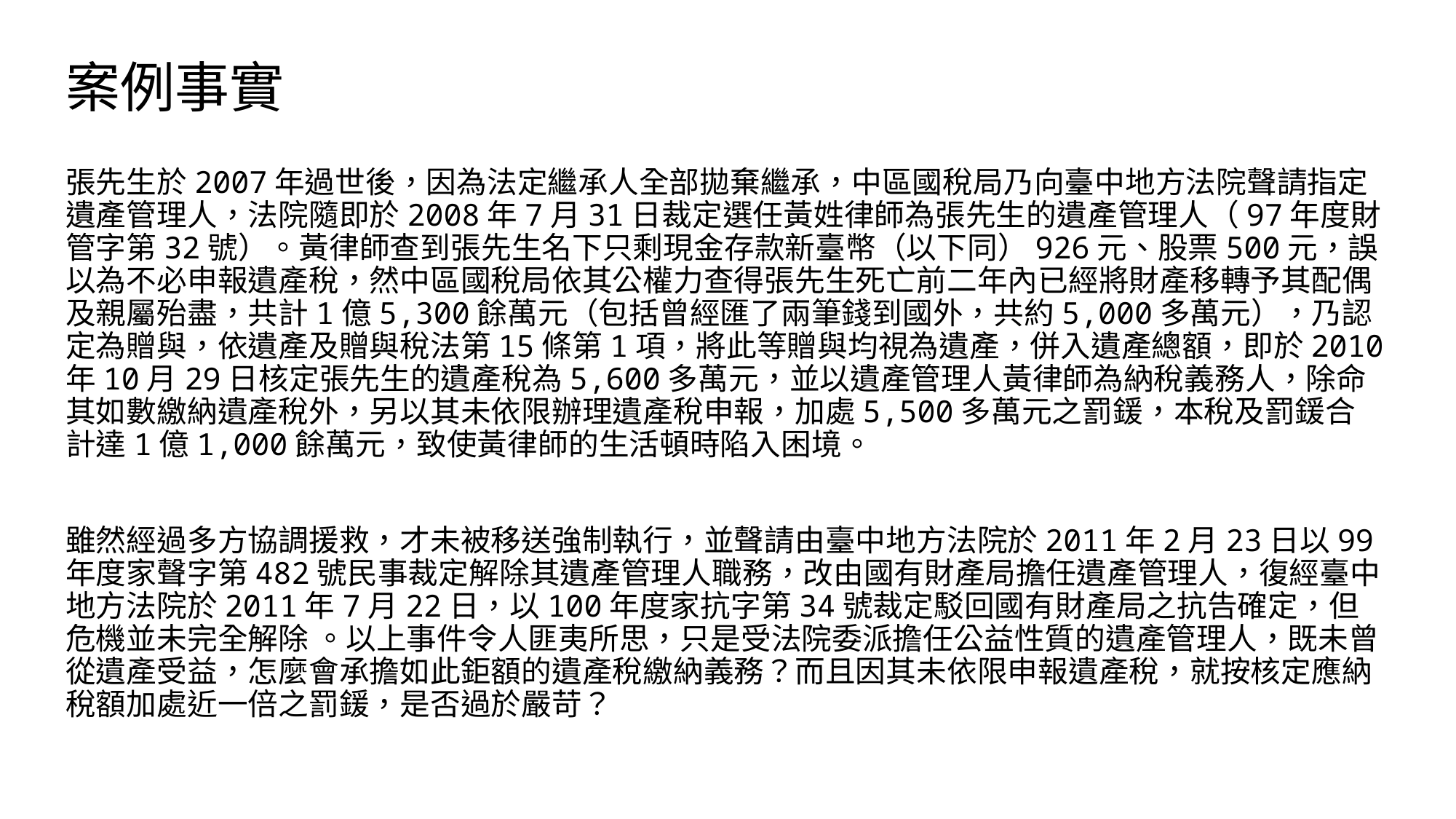

案例事實
張先生於2007年過世後，因為法定繼承人全部拋棄繼承，中區國稅局乃向臺中地方法院聲請指定遺產管理人，法院隨即於2008年7月31日裁定選任黃姓律師為張先生的遺產管理人（97年度財管字第32號）。黃律師查到張先生名下只剩現金存款新臺幣（以下同）926元、股票500元，誤以為不必申報遺產稅，然中區國稅局依其公權力查得張先生死亡前二年內已經將財產移轉予其配偶及親屬殆盡，共計1億5,300餘萬元（包括曾經匯了兩筆錢到國外，共約5,000多萬元），乃認定為贈與，依遺產及贈與稅法第15條第1項，將此等贈與均視為遺產，併入遺產總額，即於2010年10月29日核定張先生的遺產稅為5,600多萬元，並以遺產管理人黃律師為納稅義務人，除命其如數繳納遺產稅外，另以其未依限辦理遺產稅申報，加處5,500多萬元之罰鍰，本稅及罰鍰合計達1億1,000餘萬元，致使黃律師的生活頓時陷入困境。

雖然經過多方協調援救，才未被移送強制執行，並聲請由臺中地方法院於2011年2月23日以99年度家聲字第482號民事裁定解除其遺產管理人職務，改由國有財產局擔任遺產管理人，復經臺中地方法院於2011年7月22日，以100年度家抗字第34號裁定駁回國有財產局之抗告確定，但危機並未完全解除 。以上事件令人匪夷所思，只是受法院委派擔任公益性質的遺產管理人，既未曾從遺產受益，怎麼會承擔如此鉅額的遺產稅繳納義務？而且因其未依限申報遺產稅，就按核定應納稅額加處近一倍之罰鍰，是否過於嚴苛？